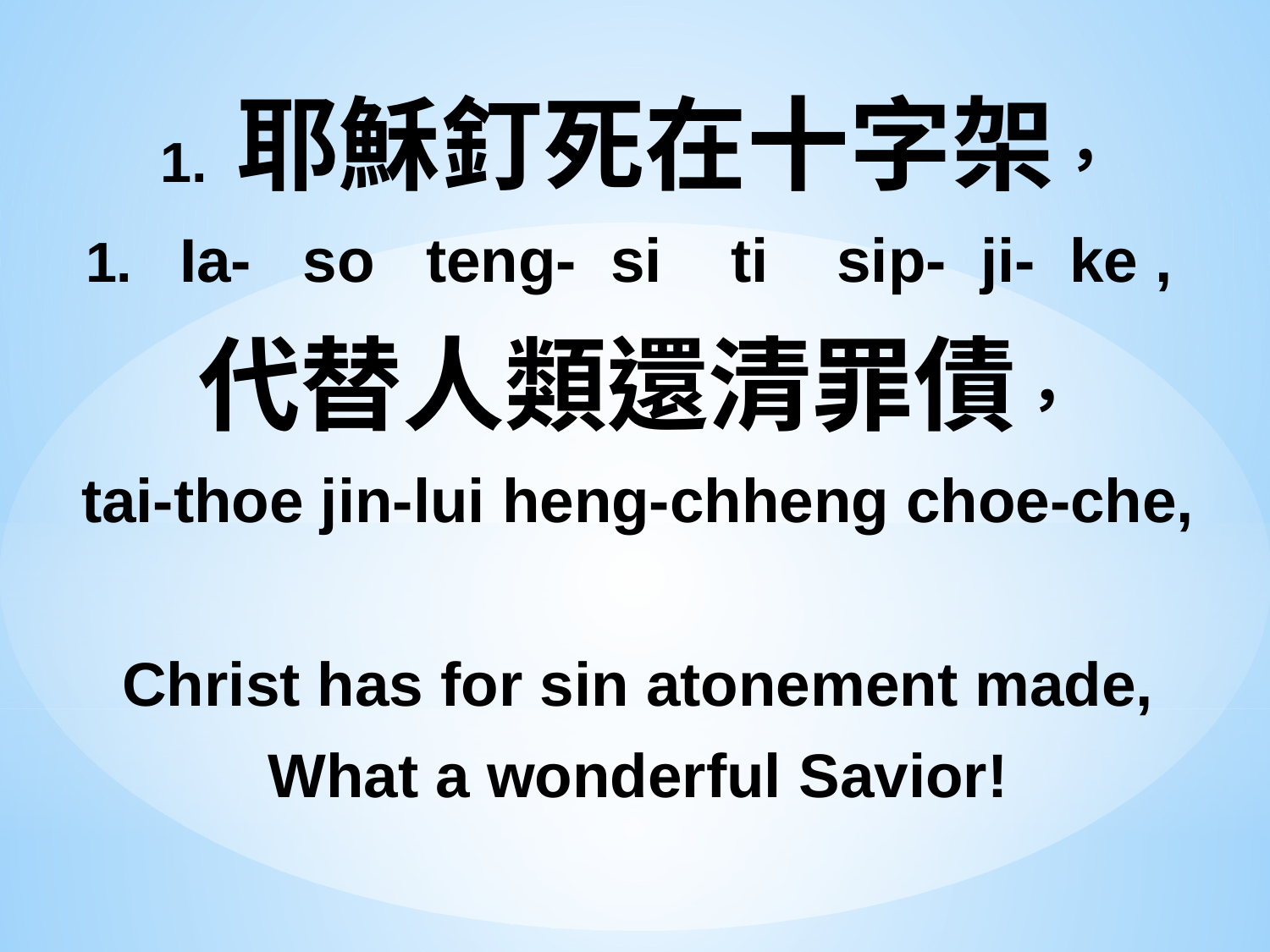

1. 耶穌釘死在十字架，
1.   Ia-   so   teng-  si    ti    sip-  ji-  ke ,
代替人類還清罪債，
tai-thoe jin-lui heng-chheng choe-che,

Christ has for sin atonement made,
What a wonderful Savior!